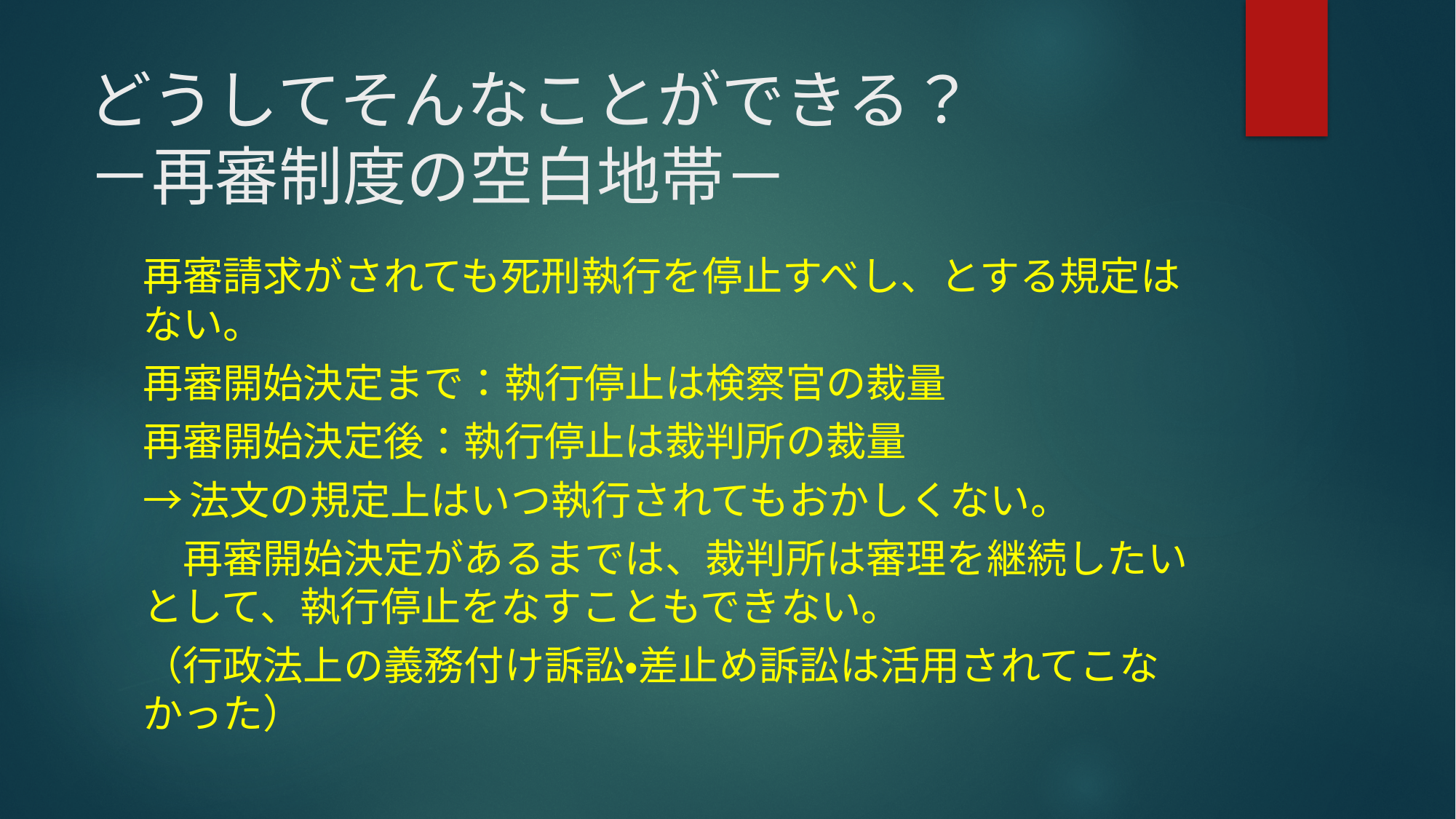

# どうしてそんなことができる？ －再審制度の空白地帯－
再審請求がされても死刑執行を停止すべし、とする規定はない。
再審開始決定まで：執行停止は検察官の裁量
再審開始決定後：執行停止は裁判所の裁量
→法文の規定上はいつ執行されてもおかしくない。
　再審開始決定があるまでは、裁判所は審理を継続したいとして、執行停止をなすこともできない。
（行政法上の義務付け訴訟・差止め訴訟は活用されてこなかった）